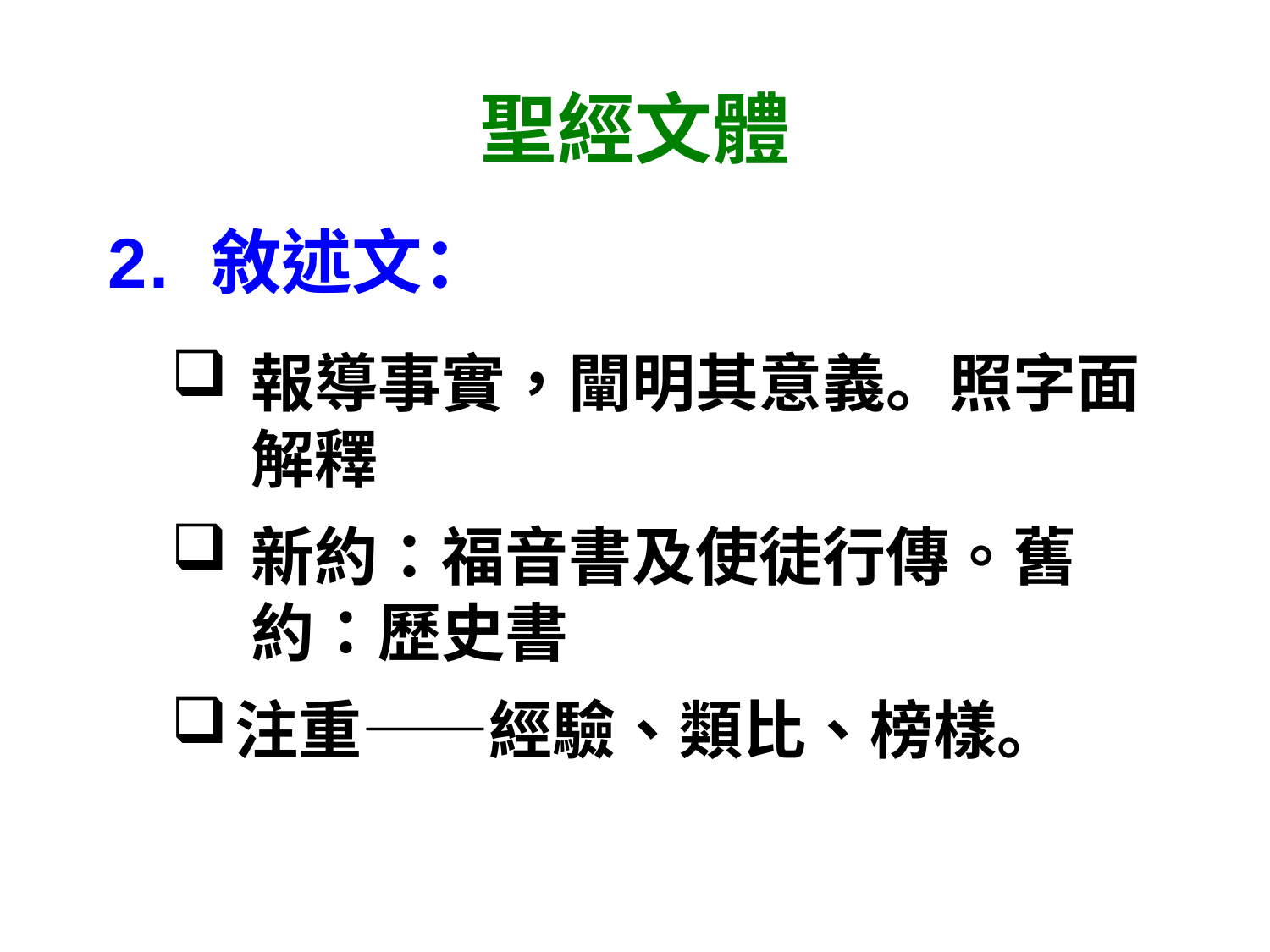

# 聖經文體
敘述文：

報導事實，闡明其意義。照字面解釋
新約：福音書及使徒行傳。舊約：歷史書
注重——經驗、類比、榜樣。